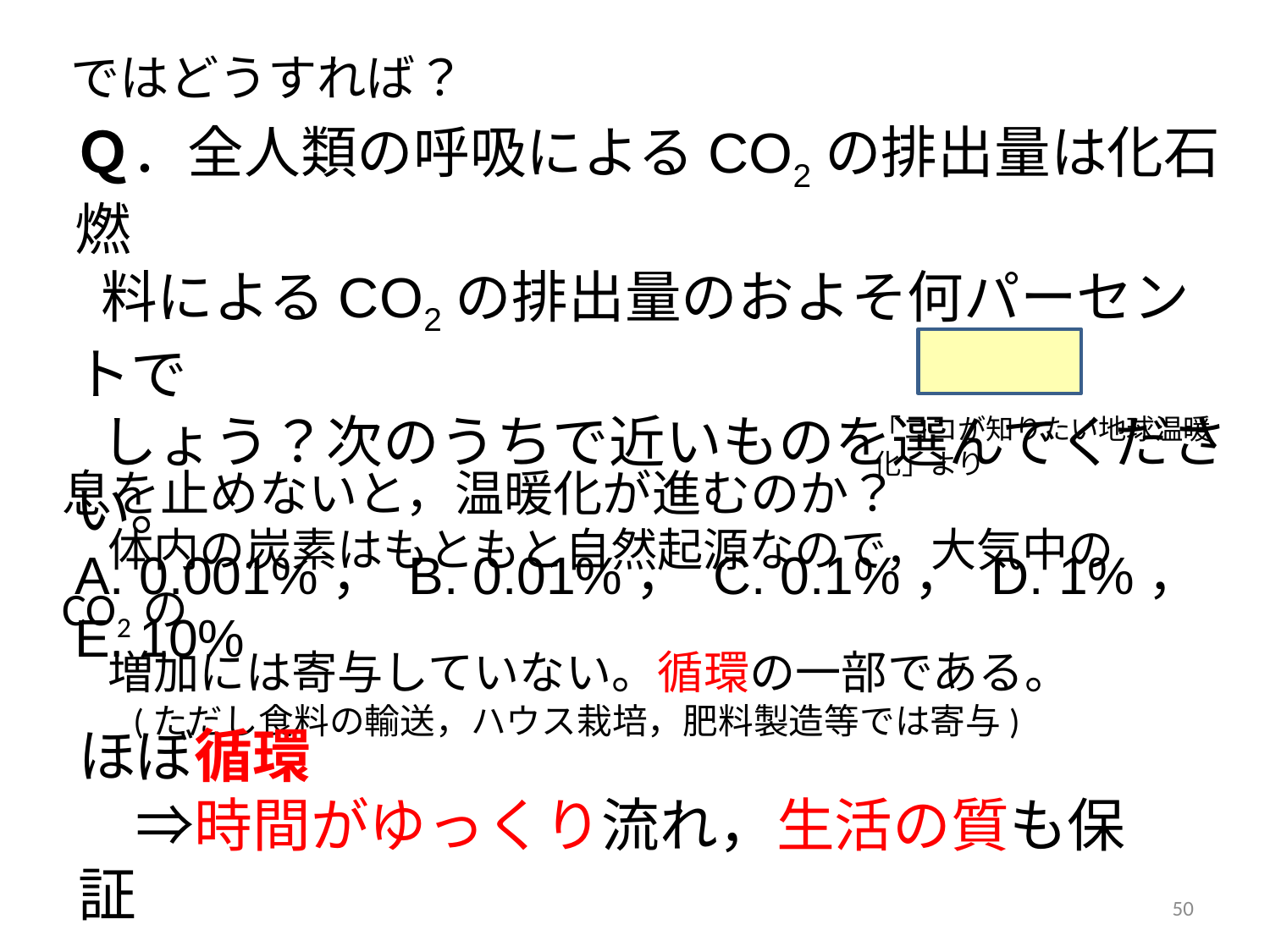

ではどうすれば？
Ｑ．全人類の呼吸によるCO2の排出量は化石燃
 料によるCO2の排出量のおよそ何パーセントで
 しょう？次のうちで近いものを選んでください。
A. 0.001%， B. 0.01%， C. 0.1%， D. 1%， E. 10%

「ココが知りたい地球温暖化」より
息を止めないと，温暖化が進むのか？
　体内の炭素はもともと自然起源なので，大気中のCO2の
　増加には寄与していない。循環の一部である。
　　(ただし食料の輸送，ハウス栽培，肥料製造等では寄与)
ほぼ循環
　⇒時間がゆっくり流れ，生活の質も保証
50